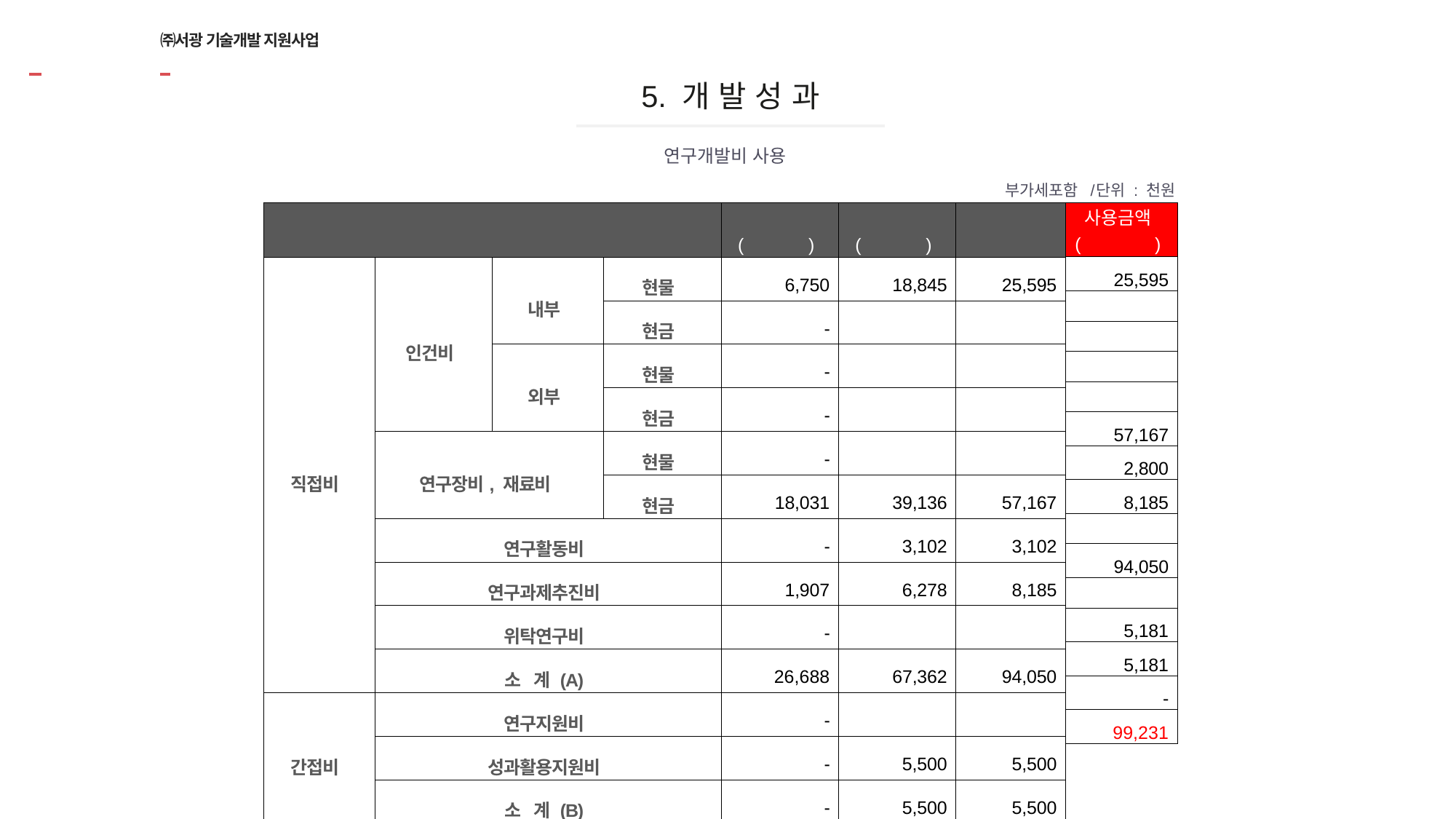

# ㈜서광 기술개발 지원사업
5. 개 발 성 과
연구개발비 사용
단위 : 천원
부가세포함  /
| 사용금액 (개발완료) |
| --- |
| 25,595 |
|  |
|  |
|  |
|  |
| 57,167 |
| 2,800 |
| 8,185 |
|  |
| 94,050 |
|  |
| 5,181 |
| 5,181 |
| - |
| 99,231 |
| 구 분 |  |  |  | 1차년도 (2019년) | 2차년도 (2020년) | 합 계 |
| --- | --- | --- | --- | --- | --- | --- |
| 직접비 | 인건비 | 내부 | 현물 | 6,750 | 18,845 | 25,595 |
|  |  |  | 현금 | - |  |  |
|  |  | 외부 | 현물 | - |  |  |
|  |  |  | 현금 | - |  |  |
|  | 연구장비, 재료비 |  | 현물 | - |  |  |
|  |  |  | 현금 | 18,031 | 39,136 | 57,167 |
|  | 연구활동비 |  |  | - | 3,102 | 3,102 |
|  | 연구과제추진비 |  |  | 1,907 | 6,278 | 8,185 |
|  | 위탁연구비 |  |  | - |  |  |
|  | 소 계 (A) |  |  | 26,688 | 67,362 | 94,050 |
| 간접비 | 연구지원비 |  |  | - |  |  |
|  | 성과활용지원비 |  |  | - | 5,500 | 5,500 |
|  | 소 계 (B) |  |  | - | 5,500 | 5,500 |
| 부가가치세 (A+B) X 10% |  |  |  | - | - | - |
| 총 연구개발비 |  |  |  | 26,688 | 72,862 | 99,550 |